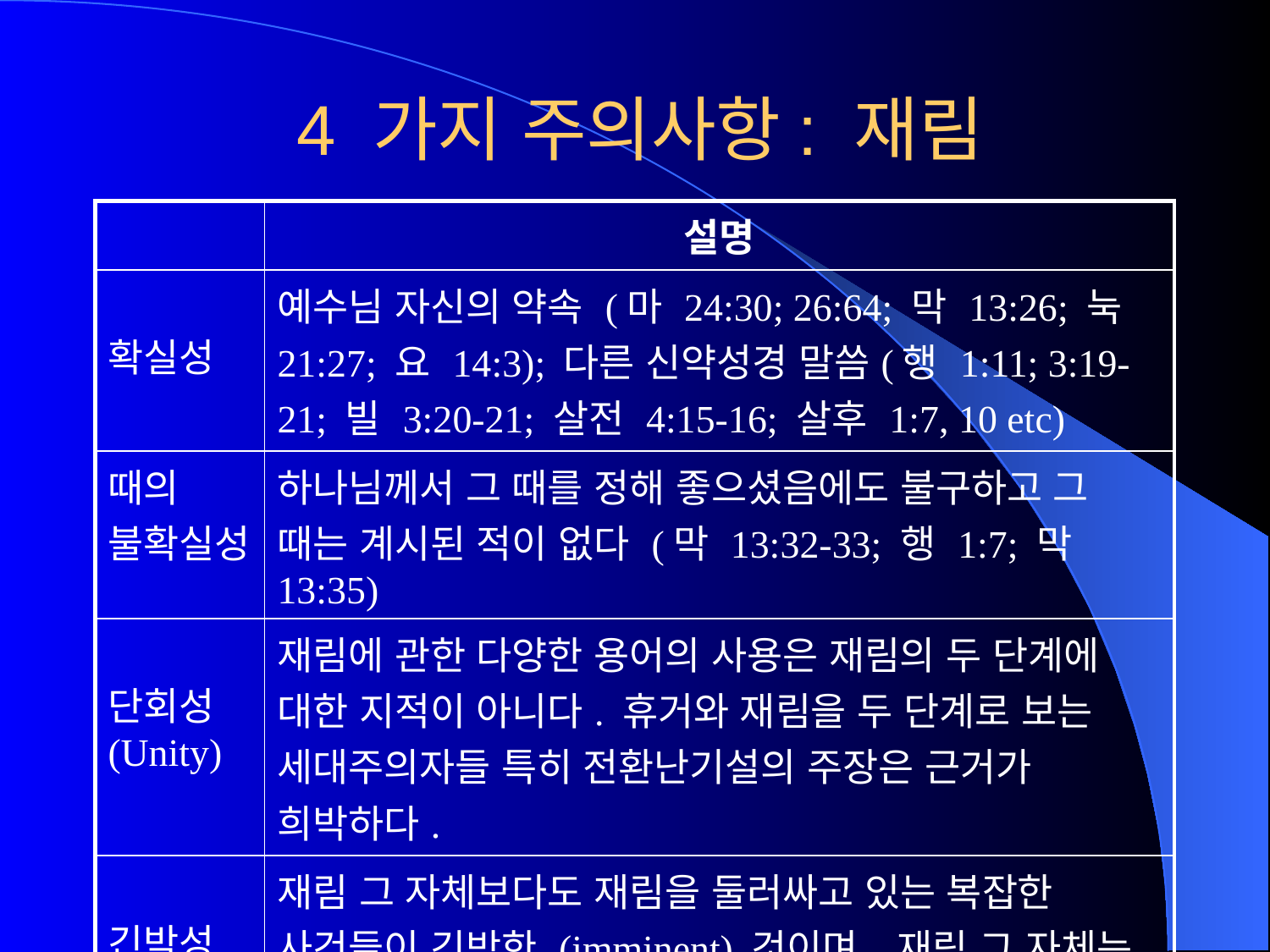

# 4 가지 주의사항: 재림
|  | 설명 |
| --- | --- |
| 확실성 | 예수님 자신의 약속 (마 24:30; 26:64; 막 13:26; 눅 21:27; 요 14:3); 다른 신약성경 말씀(행 1:11; 3:19-21; 빌 3:20-21; 살전 4:15-16; 살후 1:7, 10 etc) |
| 때의 불확실성 | 하나님께서 그 때를 정해 좋으셨음에도 불구하고 그 때는 계시된 적이 없다 (막 13:32-33; 행 1:7; 막 13:35) |
| 단회성 (Unity) | 재림에 관한 다양한 용어의 사용은 재림의 두 단계에 대한 지적이 아니다. 휴거와 재림을 두 단계로 보는 세대주의자들 특히 전환난기설의 주장은 근거가 희박하다. |
| 긴박성 | 재림 그 자체보다도 재림을 둘러싸고 있는 복잡한 사건들이 긴박한 (imminent) 것이며, 재림 그 자체는 임박한 (impending) 것으로 말해야 할 것이다. |